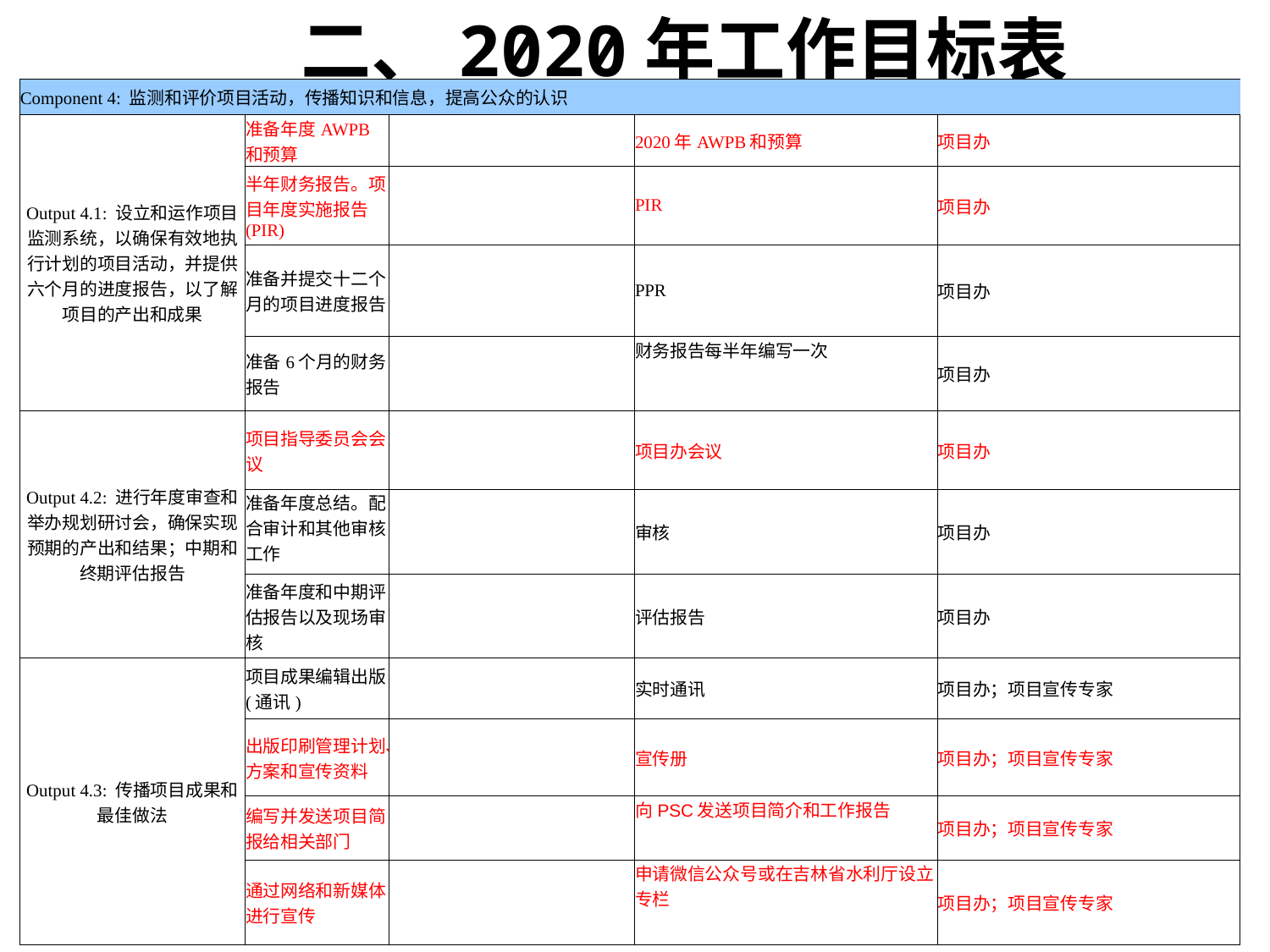

二、2020年工作目标表
| Component 4: 监测和评价项目活动，传播知识和信息，提高公众的认识 |  |  |  |  |
| --- | --- | --- | --- | --- |
| Output 4.1: 设立和运作项目监测系统，以确保有效地执行计划的项目活动，并提供六个月的进度报告，以了解项目的产出和成果 | 准备年度AWPB和预算 |  | 2020年AWPB和预算 | 项目办 |
|  | 半年财务报告。项目年度实施报告(PIR) |  | PIR | 项目办 |
|  | 准备并提交十二个月的项目进度报告 |  | PPR | 项目办 |
|  | 准备6个月的财务报告 |  | 财务报告每半年编写一次 | 项目办 |
| Output 4.2: 进行年度审查和举办规划研讨会，确保实现预期的产出和结果；中期和终期评估报告 | 项目指导委员会会议 |  | 项目办会议 | 项目办 |
|  | 准备年度总结。配合审计和其他审核工作 |  | 审核 | 项目办 |
|  | 准备年度和中期评估报告以及现场审核 |  | 评估报告 | 项目办 |
| Output 4.3: 传播项目成果和最佳做法 | 项目成果编辑出版(通讯) |  | 实时通讯 | 项目办；项目宣传专家 |
|  | 出版印刷管理计划、方案和宣传资料 |  | 宣传册 | 项目办；项目宣传专家 |
|  | 编写并发送项目简报给相关部门 |  | 向PSC发送项目简介和工作报告 | 项目办；项目宣传专家 |
|  | 通过网络和新媒体进行宣传 |  | 申请微信公众号或在吉林省水利厅设立专栏 | 项目办；项目宣传专家 |